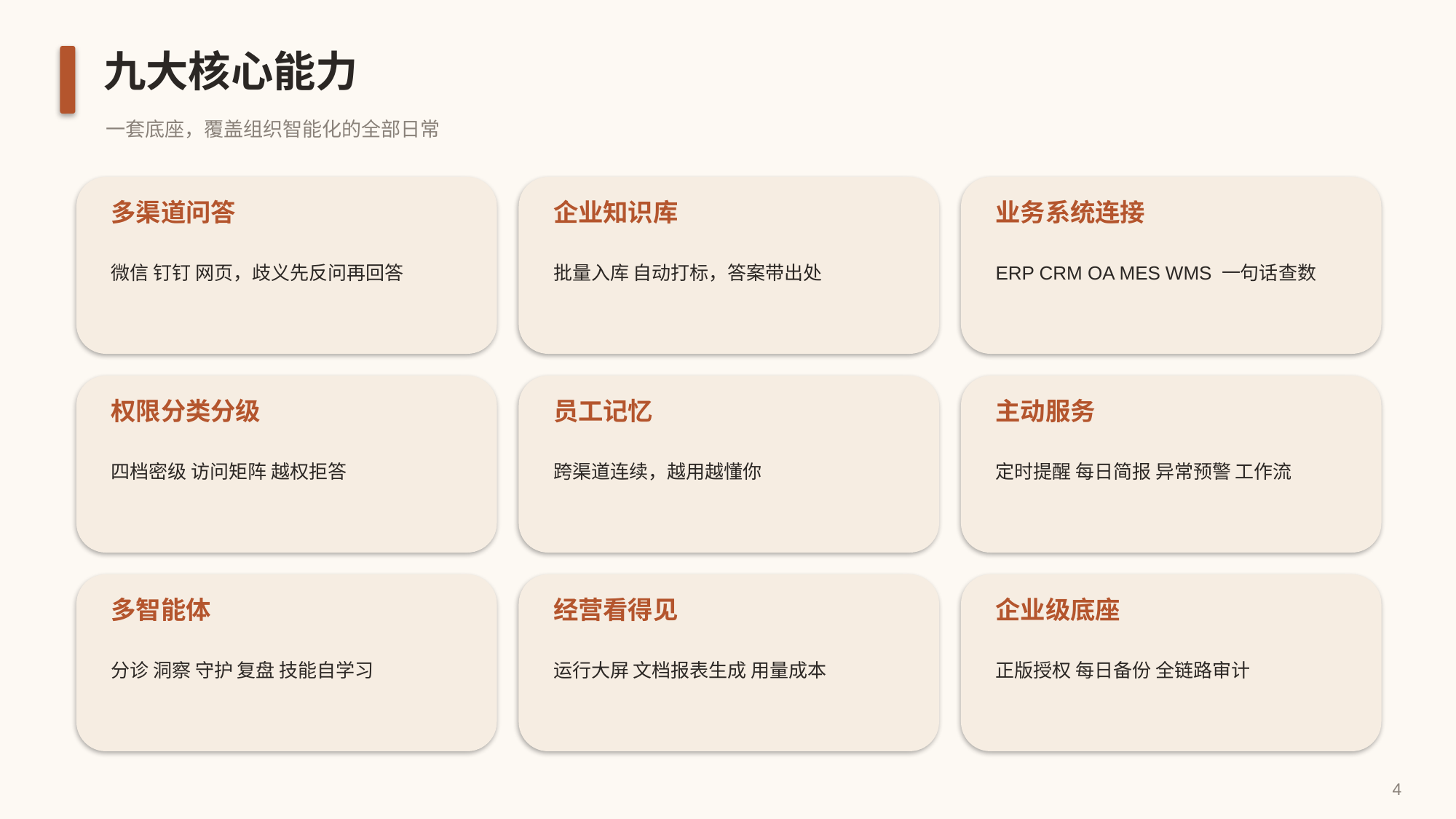

九大核心能力

一套底座，覆盖组织智能化的全部日常

多渠道问答
企业知识库
业务系统连接
微信 钉钉 网页，歧义先反问再回答
批量入库 自动打标，答案带出处
ERP CRM OA MES WMS 一句话查数

权限分类分级
员工记忆
主动服务
四档密级 访问矩阵 越权拒答
跨渠道连续，越用越懂你
定时提醒 每日简报 异常预警 工作流

多智能体
经营看得见
企业级底座
分诊 洞察 守护 复盘 技能自学习
运行大屏 文档报表生成 用量成本
正版授权 每日备份 全链路审计
4